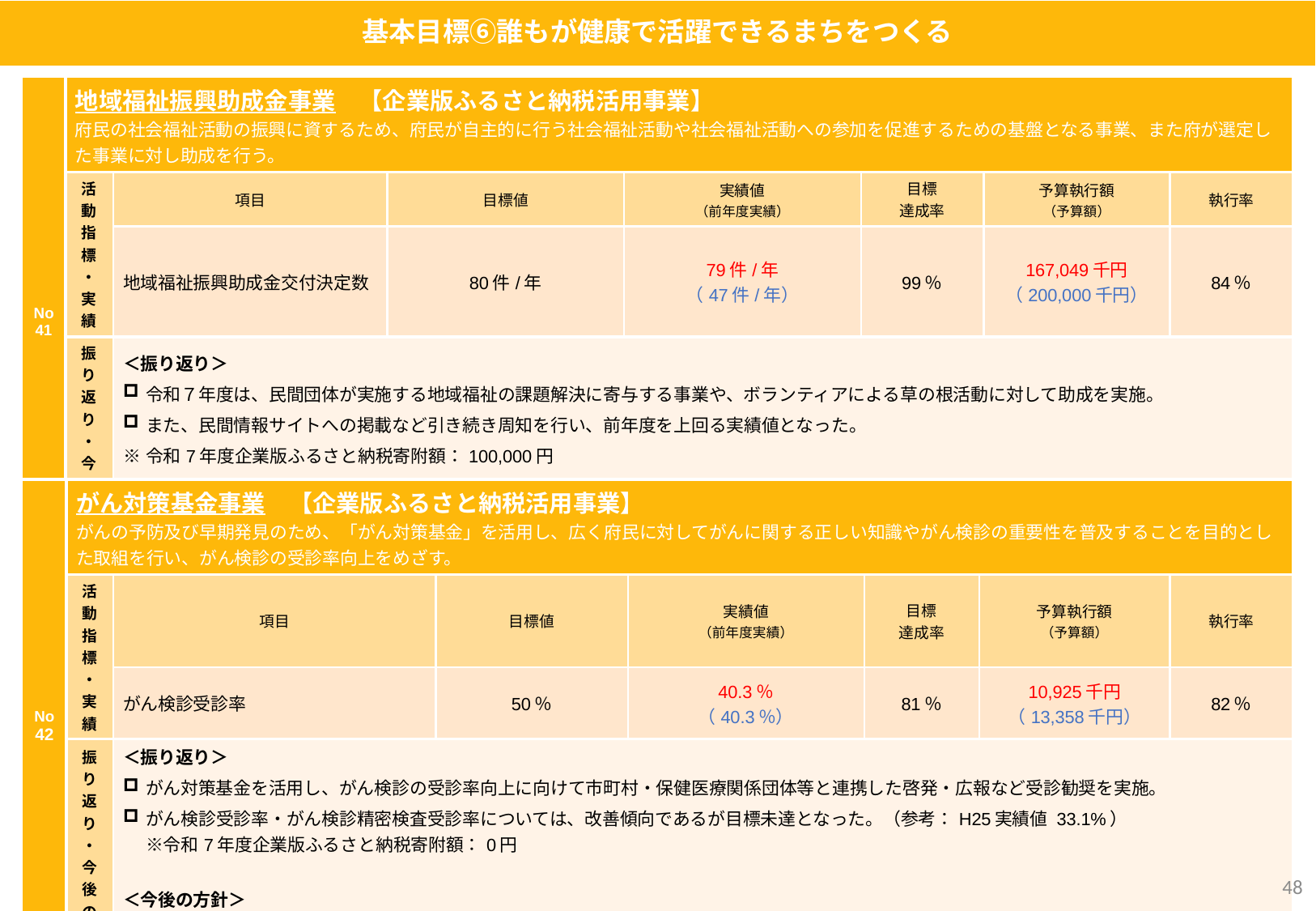

基本目標⑥誰もが健康で活躍できるまちをつくる
| No41 | 地域福祉振興助成金事業　【企業版ふるさと納税活用事業】 府民の社会福祉活動の振興に資するため、府民が自主的に行う社会福祉活動や社会福祉活動への参加を促進するための基盤となる事業、また府が選定した事業に対し助成を行う。 |  |  |  |  |  |  |
| --- | --- | --- | --- | --- | --- | --- | --- |
|  | 活動指標・実績 | 項目 | 目標値 | 実績値 （前年度実績） | 目標 達成率 | 予算執行額 （予算額） | 執行率 |
|  |  | 地域福祉振興助成金交付決定数 | 80件/年 | 79件/年 （47件/年） | 99％ | 167,049千円 （200,000千円） | 84％ |
|  | 振り返り・今後の方針 | ＜振り返り＞ 令和７年度は、民間団体が実施する地域福祉の課題解決に寄与する事業や、ボランティアによる草の根活動に対して助成を実施。 また、民間情報サイトへの掲載など引き続き周知を行い、前年度を上回る実績値となった。 ※令和7年度企業版ふるさと納税寄附額：100,000円 ＜今後の方針＞ 令和８年度は、助成金募集を複数回実施するなど、申請者の検討機会を増やし、更なる助成金の活用を目指す。 |  |  |  |  |  |
| No 42 | がん対策基金事業　【企業版ふるさと納税活用事業】 がんの予防及び早期発見のため、「がん対策基金」を活用し、広く府民に対してがんに関する正しい知識やがん検診の重要性を普及することを目的とした取組を行い、がん検診の受診率向上をめざす。 |  |  |  |  |  |  |
| --- | --- | --- | --- | --- | --- | --- | --- |
|  | 活動指標・実績 | 項目 | 目標値 | 実績値 （前年度実績） | 目標 達成率 | 予算執行額 （予算額） | 執行率 |
|  |  | がん検診受診率 | 50％ | 40.3％ （40.3％） | 81％ | 10,925千円 （13,358千円） | 82％ |
|  | 振り返り・今後の方針 | ＜振り返り＞ がん対策基金を活用し、がん検診の受診率向上に向けて市町村・保健医療関係団体等と連携した啓発・広報など受診勧奨を実施。 がん検診受診率・がん検診精密検査受診率については、改善傾向であるが目標未達となった。（参考：H25実績値 33.1%） ※令和7年度企業版ふるさと納税寄附額：0円 ＜今後の方針＞ 令和８年度は、著名人による無関心層をターゲットとした啓発（イベント出演、SNS発信、40～50歳代に向けたターゲティング広告など）を実施するなど、対象者に応じたがん検診の啓発を行い、受診率の向上を図る。 |  |  |  |  |  |
48